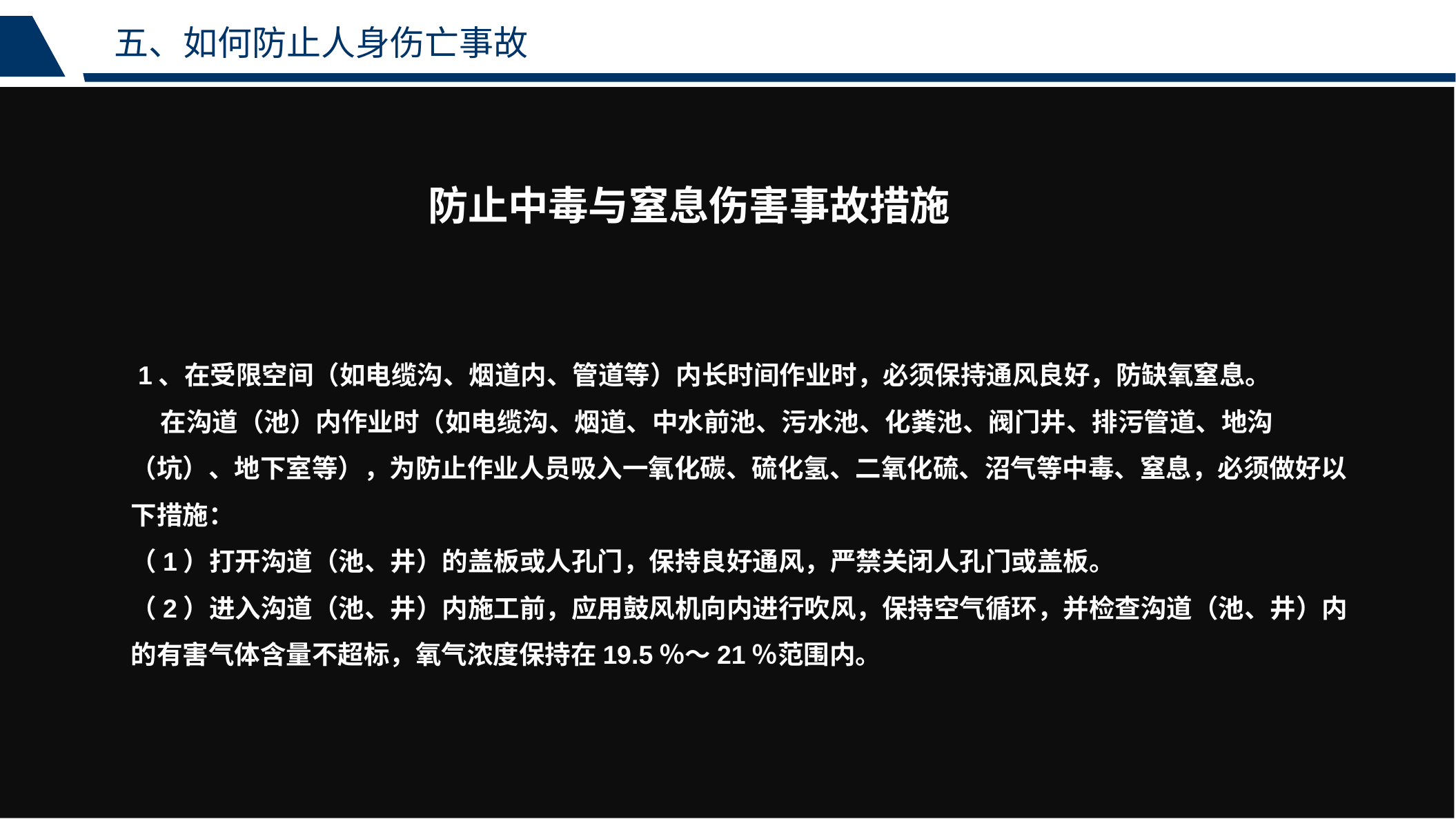

五、如何防止人身伤亡事故

防止中毒与窒息伤害事故措施
 1、在受限空间（如电缆沟、烟道内、管道等）内长时间作业时，必须保持通风良好，防缺氧窒息。
    在沟道（池）内作业时（如电缆沟、烟道、中水前池、污水池、化粪池、阀门井、排污管道、地沟（坑）、地下室等），为防止作业人员吸入一氧化碳、硫化氢、二氧化硫、沼气等中毒、窒息，必须做好以下措施：
（1）打开沟道（池、井）的盖板或人孔门，保持良好通风，严禁关闭人孔门或盖板。
（2）进入沟道（池、井）内施工前，应用鼓风机向内进行吹风，保持空气循环，并检查沟道（池、井）内的有害气体含量不超标，氧气浓度保持在19.5％～21％范围内。